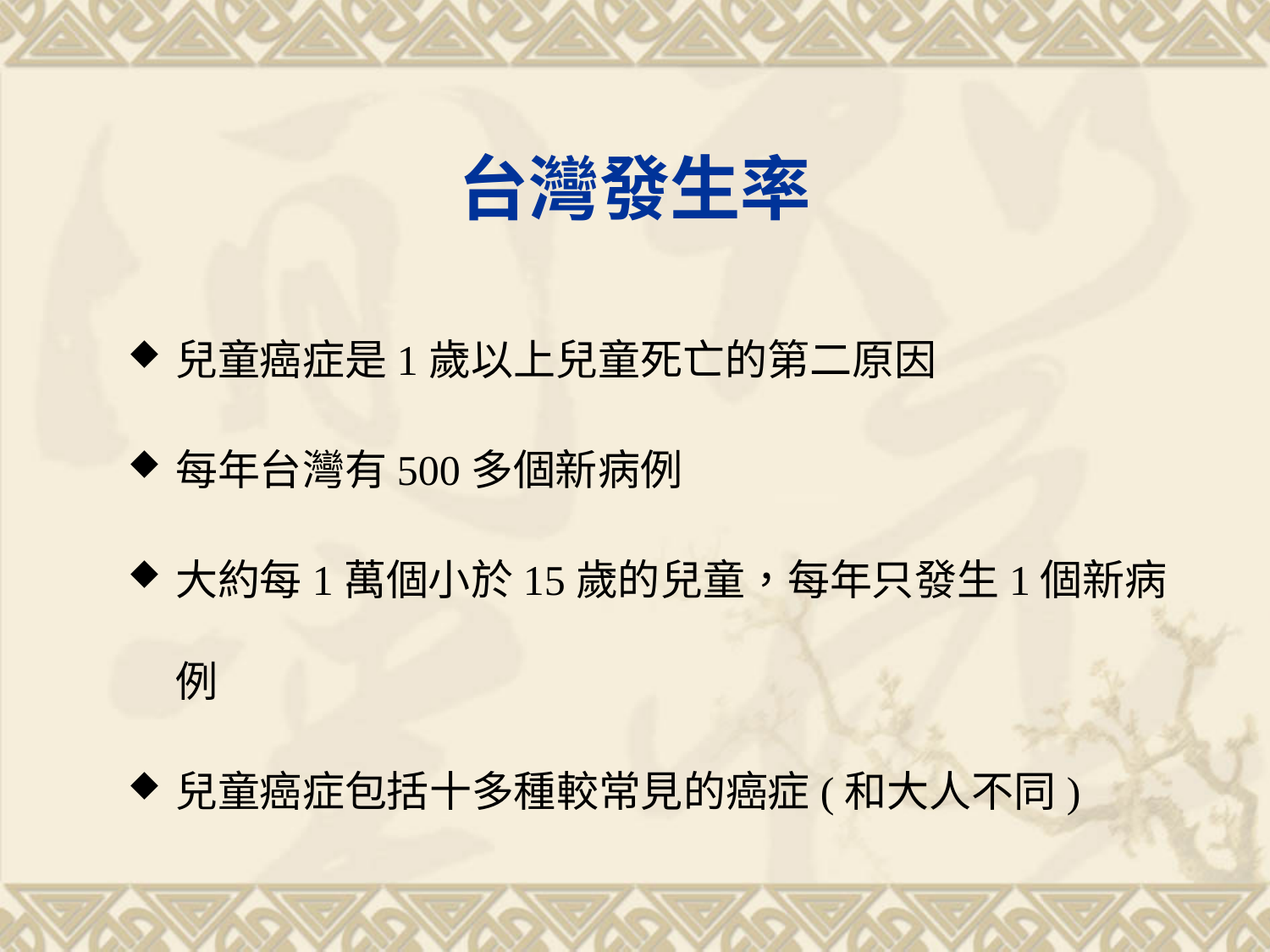

# 台灣發生率
兒童癌症是1歲以上兒童死亡的第二原因
每年台灣有500多個新病例
大約每1萬個小於15歲的兒童，每年只發生1個新病例
兒童癌症包括十多種較常見的癌症(和大人不同)